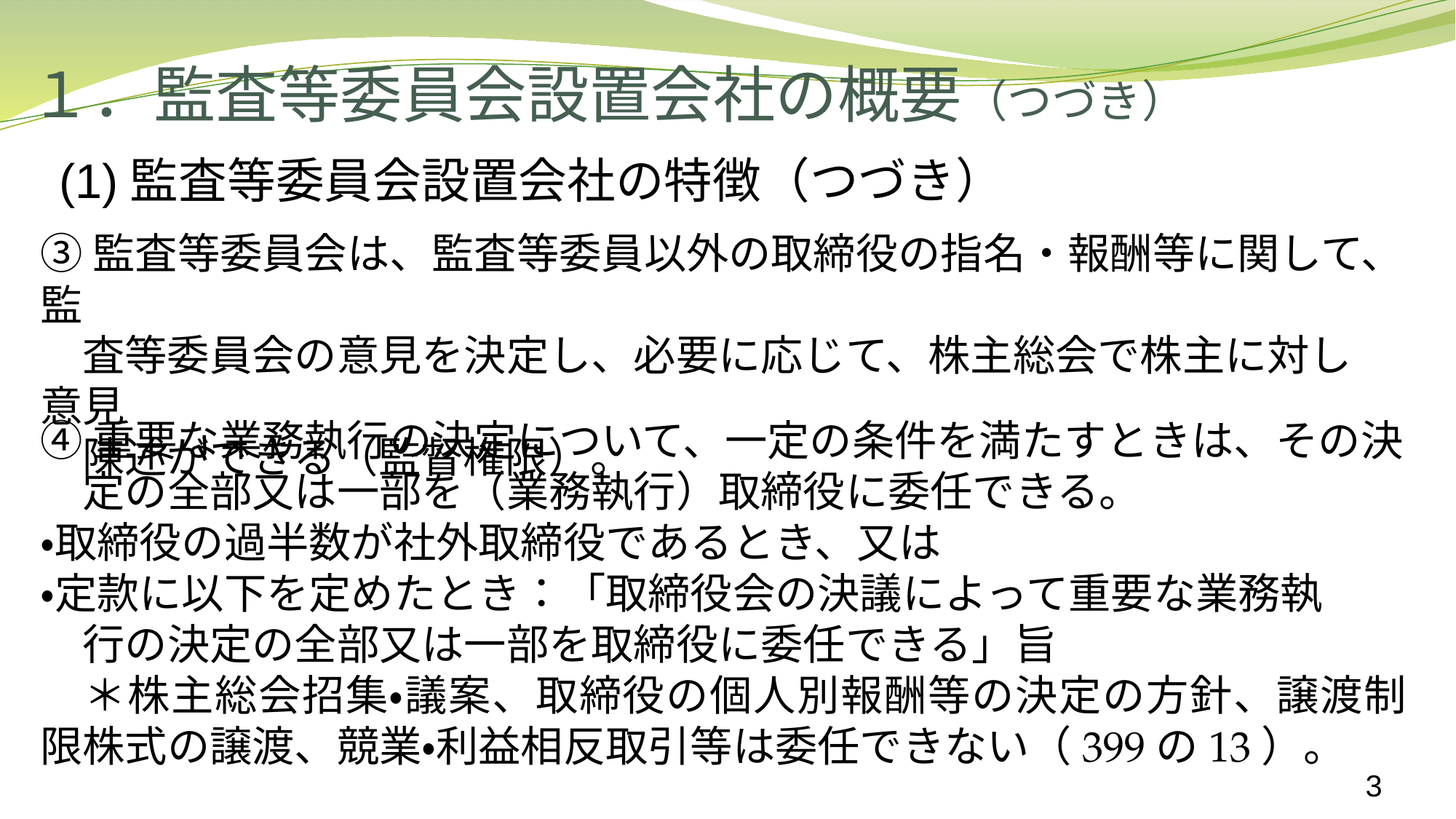

# １．監査等委員会設置会社の概要（つづき）
(1)監査等委員会設置会社の特徴（つづき）
③監査等委員会は、監査等委員以外の取締役の指名・報酬等に関して、監
　査等委員会の意見を決定し、必要に応じて、株主総会で株主に対し意見
　陳述ができる（監督権限）。
④重要な業務執行の決定について、一定の条件を満たすときは、その決
　定の全部又は一部を（業務執行）取締役に委任できる。
・取締役の過半数が社外取締役であるとき、又は
・定款に以下を定めたとき：「取締役会の決議によって重要な業務執
　行の決定の全部又は一部を取締役に委任できる」旨
　＊株主総会招集・議案、取締役の個人別報酬等の決定の方針、譲渡制限株式の譲渡、競業・利益相反取引等は委任できない（399の13）。
3